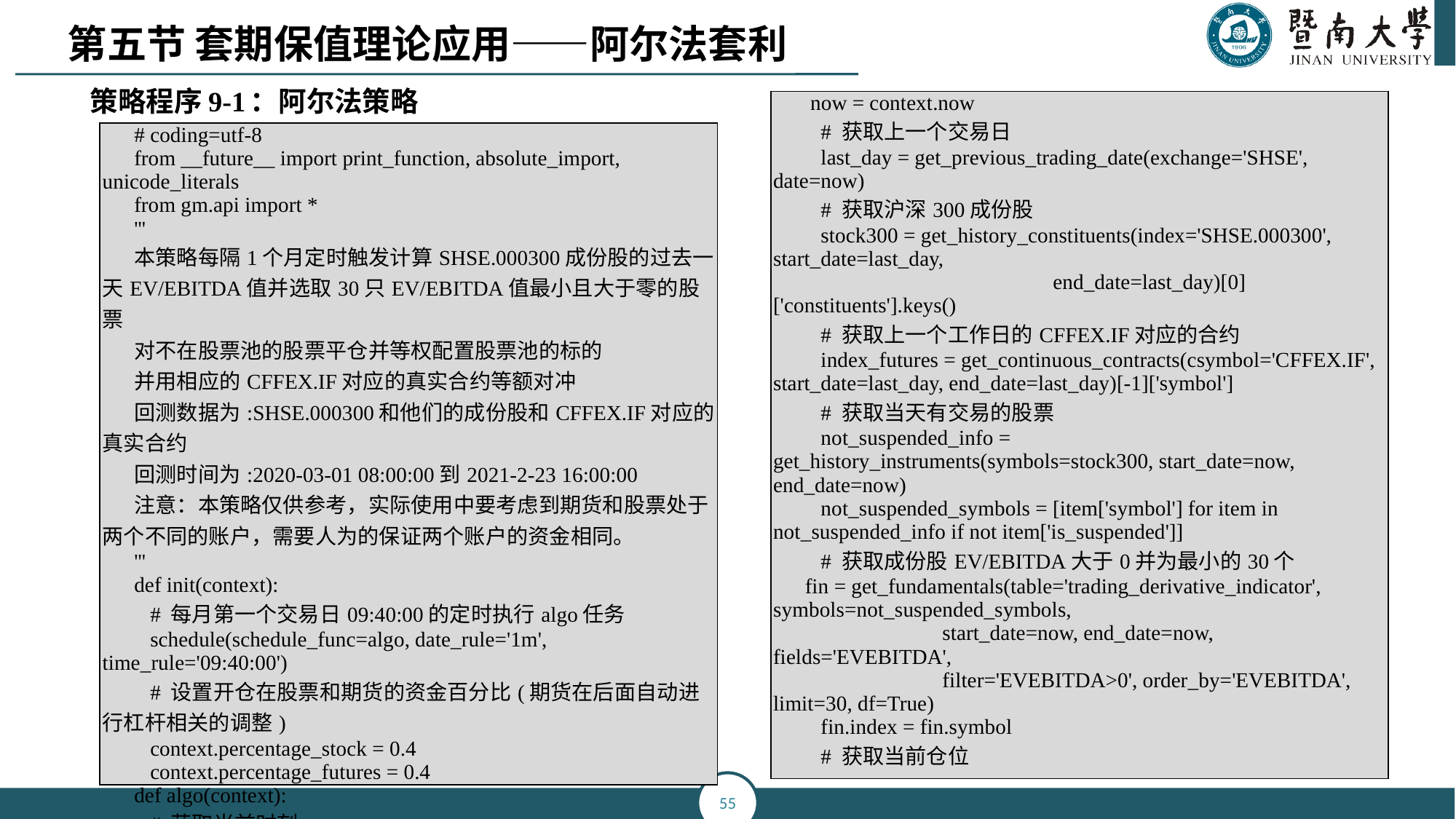

第五节 套期保值理论应用——阿尔法套利
策略程序9-1：阿尔法策略
| now = context.now # 获取上一个交易日 last\_day = get\_previous\_trading\_date(exchange='SHSE', date=now) # 获取沪深300成份股 stock300 = get\_history\_constituents(index='SHSE.000300', start\_date=last\_day, end\_date=last\_day)[0]['constituents'].keys() # 获取上一个工作日的CFFEX.IF对应的合约 index\_futures = get\_continuous\_contracts(csymbol='CFFEX.IF', start\_date=last\_day, end\_date=last\_day)[-1]['symbol'] # 获取当天有交易的股票 not\_suspended\_info = get\_history\_instruments(symbols=stock300, start\_date=now, end\_date=now) not\_suspended\_symbols = [item['symbol'] for item in not\_suspended\_info if not item['is\_suspended']] # 获取成份股EV/EBITDA大于0并为最小的30个 fin = get\_fundamentals(table='trading\_derivative\_indicator', symbols=not\_suspended\_symbols, start\_date=now, end\_date=now, fields='EVEBITDA', filter='EVEBITDA>0', order\_by='EVEBITDA', limit=30, df=True) fin.index = fin.symbol # 获取当前仓位 |
| --- |

| # coding=utf-8 from \_\_future\_\_ import print\_function, absolute\_import, unicode\_literals from gm.api import \* ''' 本策略每隔1个月定时触发计算SHSE.000300成份股的过去一天EV/EBITDA值并选取30只EV/EBITDA值最小且大于零的股票 对不在股票池的股票平仓并等权配置股票池的标的 并用相应的CFFEX.IF对应的真实合约等额对冲 回测数据为:SHSE.000300和他们的成份股和CFFEX.IF对应的真实合约 回测时间为:2020-03-01 08:00:00到2021-2-23 16:00:00 注意：本策略仅供参考，实际使用中要考虑到期货和股票处于两个不同的账户，需要人为的保证两个账户的资金相同。 ''' def init(context): # 每月第一个交易日09:40:00的定时执行algo任务 schedule(schedule\_func=algo, date\_rule='1m', time\_rule='09:40:00') # 设置开仓在股票和期货的资金百分比(期货在后面自动进行杠杆相关的调整) context.percentage\_stock = 0.4 context.percentage\_futures = 0.4 def algo(context): # 获取当前时刻 |
| --- |